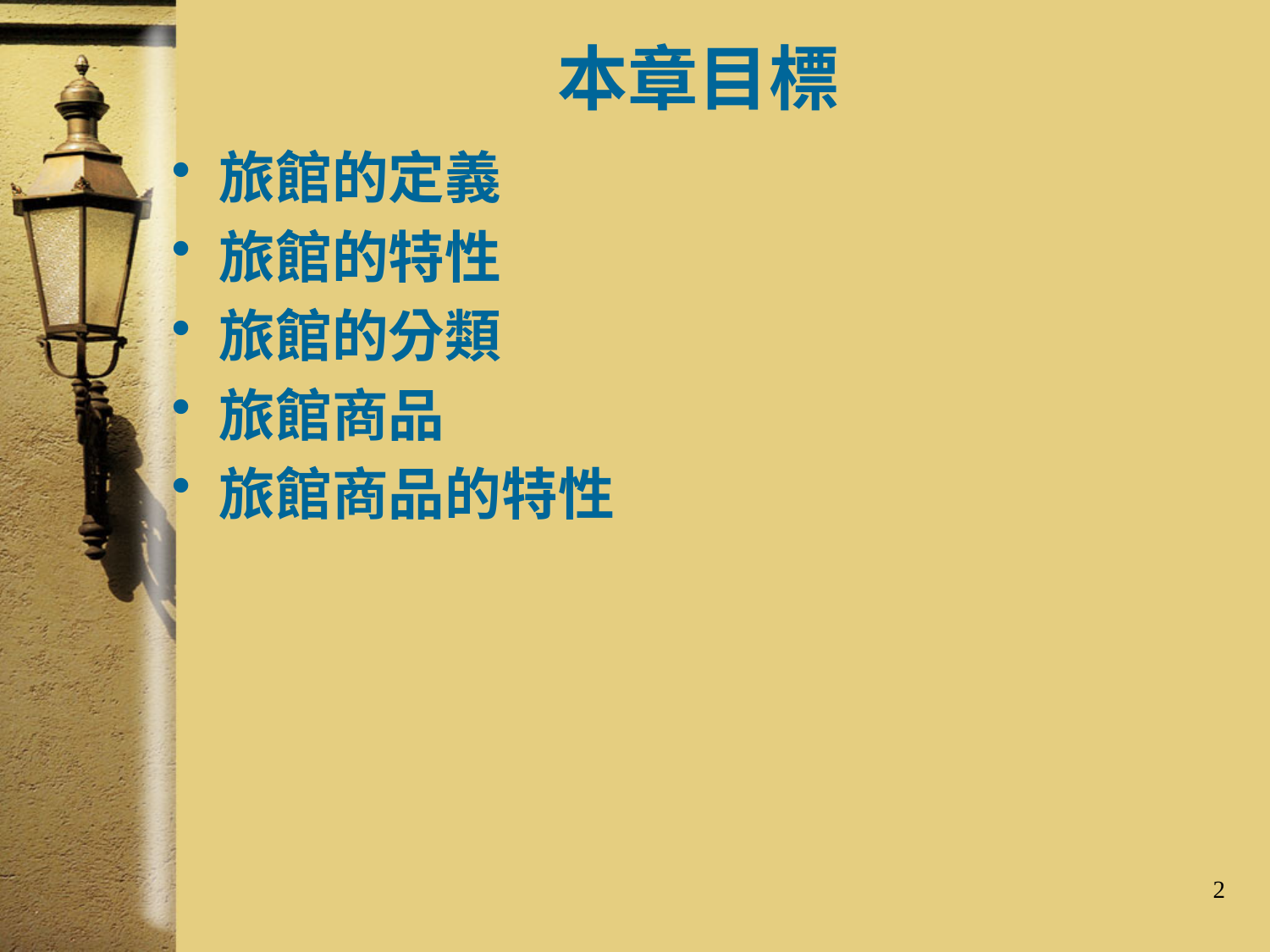

# 本章目標
旅館的定義
旅館的特性
旅館的分類
旅館商品
旅館商品的特性

2